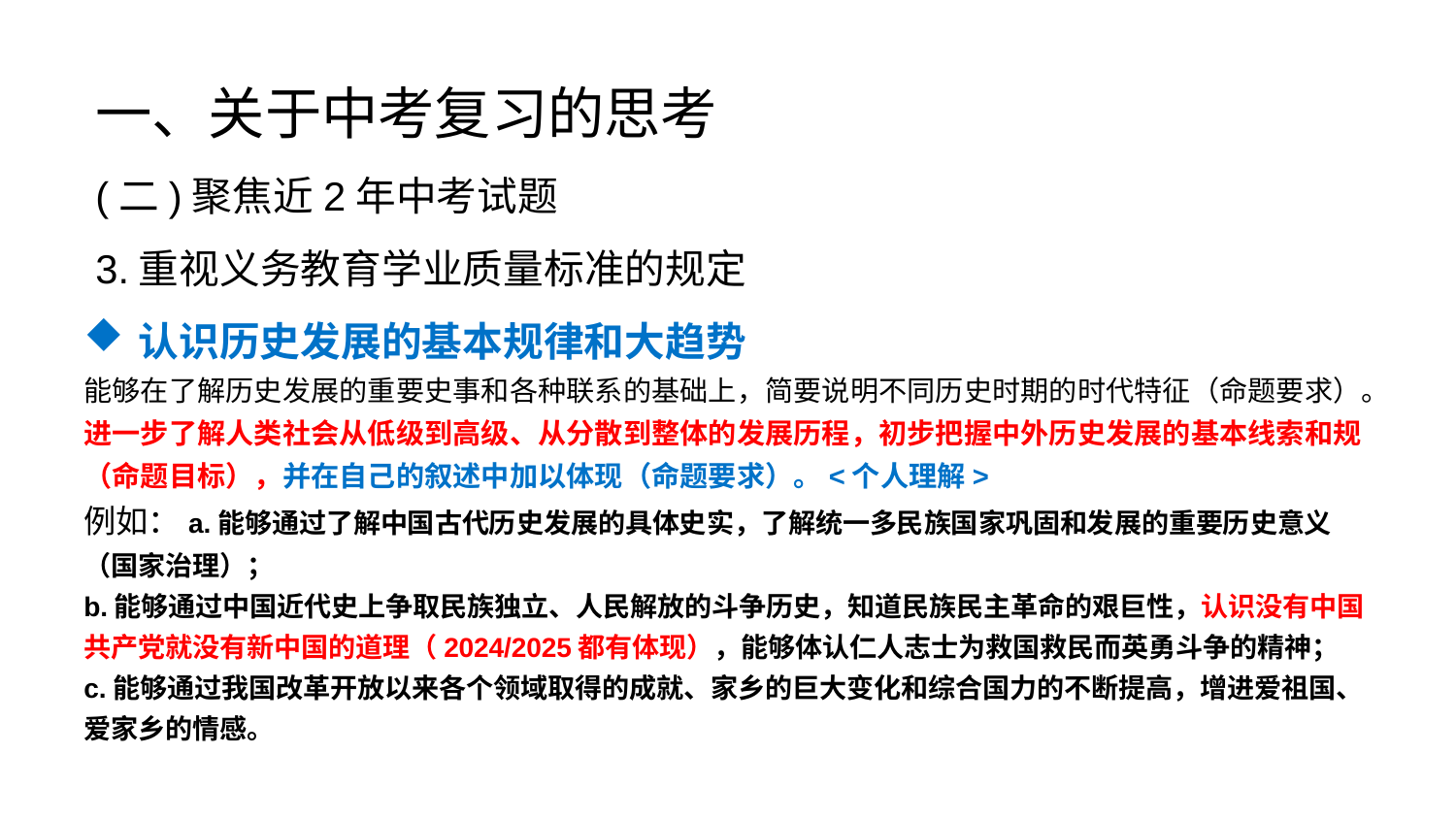

一、关于中考复习的思考
(二)聚焦近2年中考试题
3.重视义务教育学业质量标准的规定

认识历史发展的基本规律和大趋势
能够在了解历史发展的重要史事和各种联系的基础上，简要说明不同历史时期的时代特征（命题要求）。进一步了解人类社会从低级到高级、从分散到整体的发展历程，初步把握中外历史发展的基本线索和规（命题目标），并在自己的叙述中加以体现（命题要求）。<个人理解>
例如：a.能够通过了解中国古代历史发展的具体史实，了解统一多民族国家巩固和发展的重要历史意义（国家治理）；
b.能够通过中国近代史上争取民族独立、人民解放的斗争历史，知道民族民主革命的艰巨性，认识没有中国共产党就没有新中国的道理（2024/2025都有体现），能够体认仁人志士为救国救民而英勇斗争的精神；
c.能够通过我国改革开放以来各个领域取得的成就、家乡的巨大变化和综合国力的不断提高，增进爱祖国、爱家乡的情感。